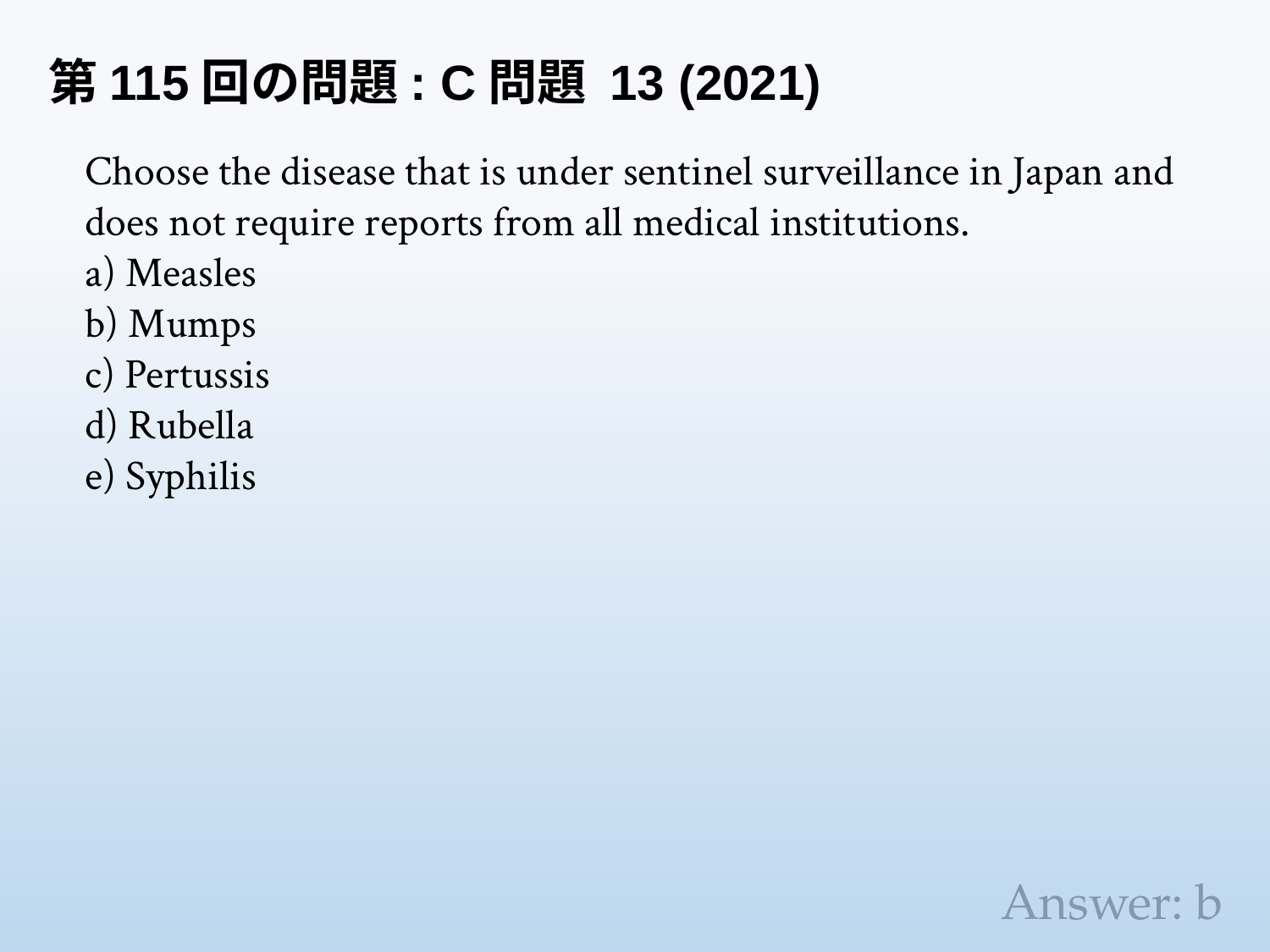

第115回の問題: C問題 13 (2021)
Choose the disease that is under sentinel surveillance in Japan and does not require reports from all medical institutions.
a) Measles
b) Mumps
c) Pertussis
d) Rubella
e) Syphilis
Answer: b